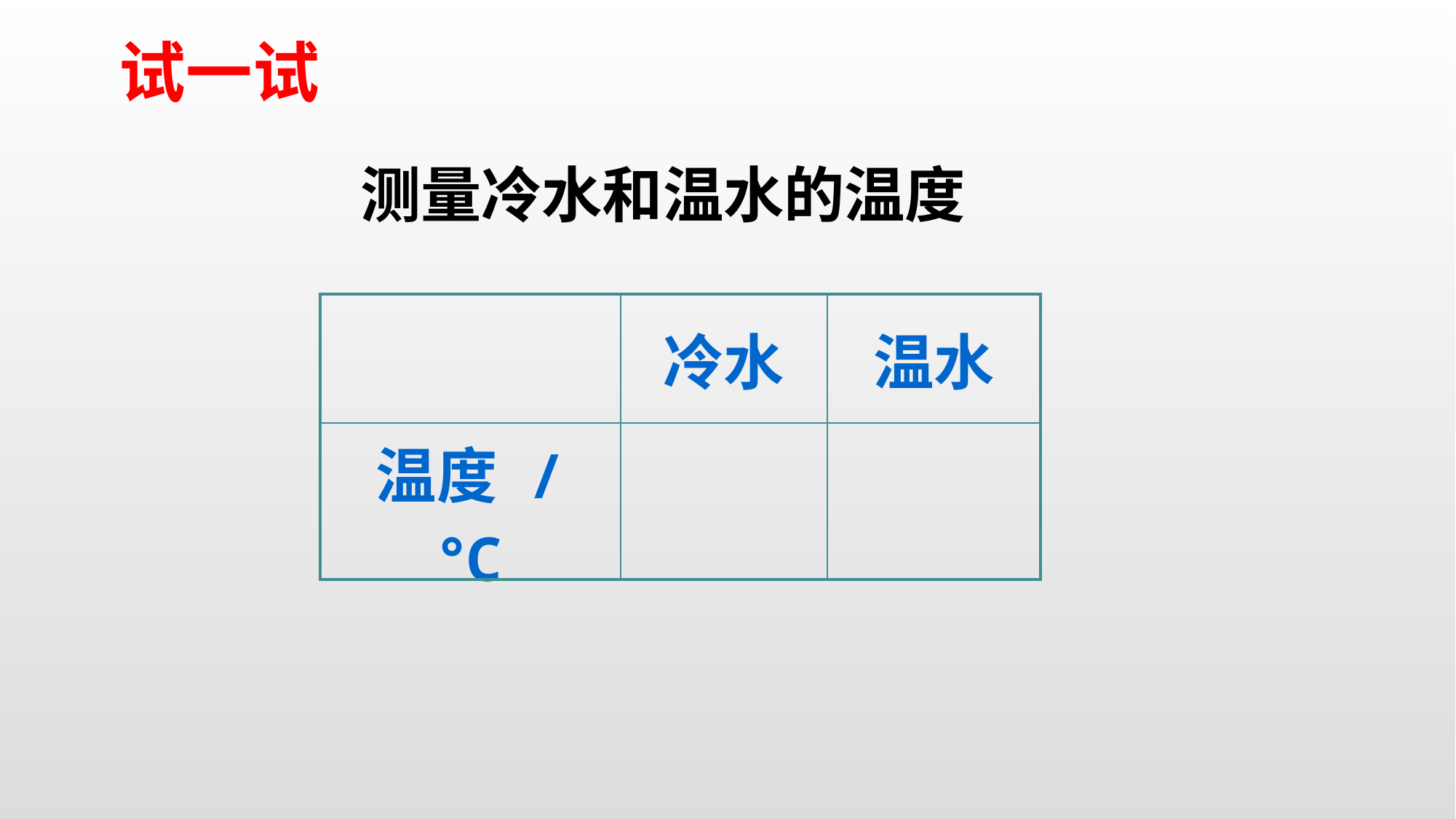

试一试
测量冷水和温水的温度
|  | 冷水 | 温水 |
| --- | --- | --- |
| 温度 / ℃ |  |  |